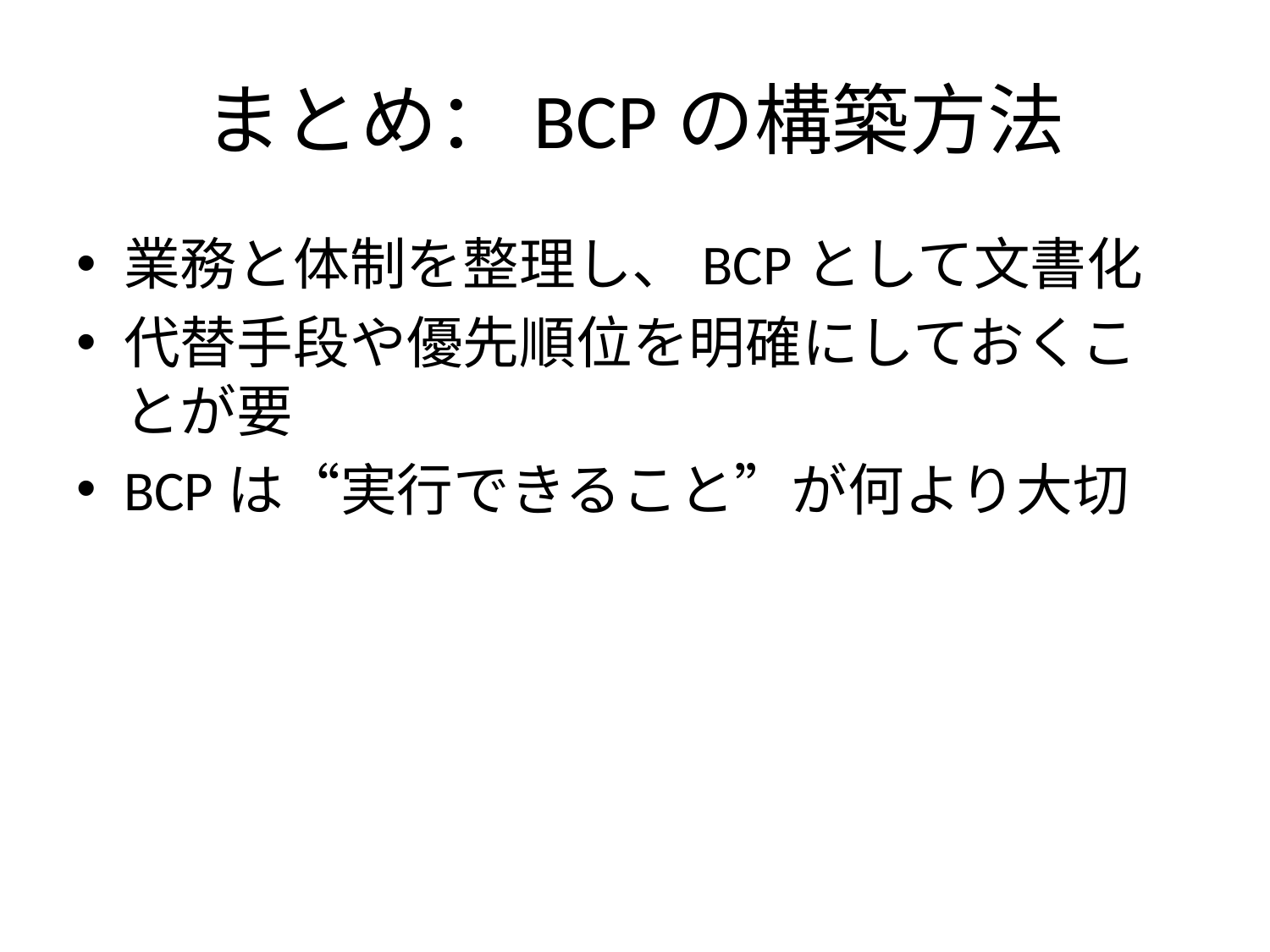

# まとめ：BCPの構築方法
業務と体制を整理し、BCPとして文書化
代替手段や優先順位を明確にしておくことが要
BCPは“実行できること”が何より大切